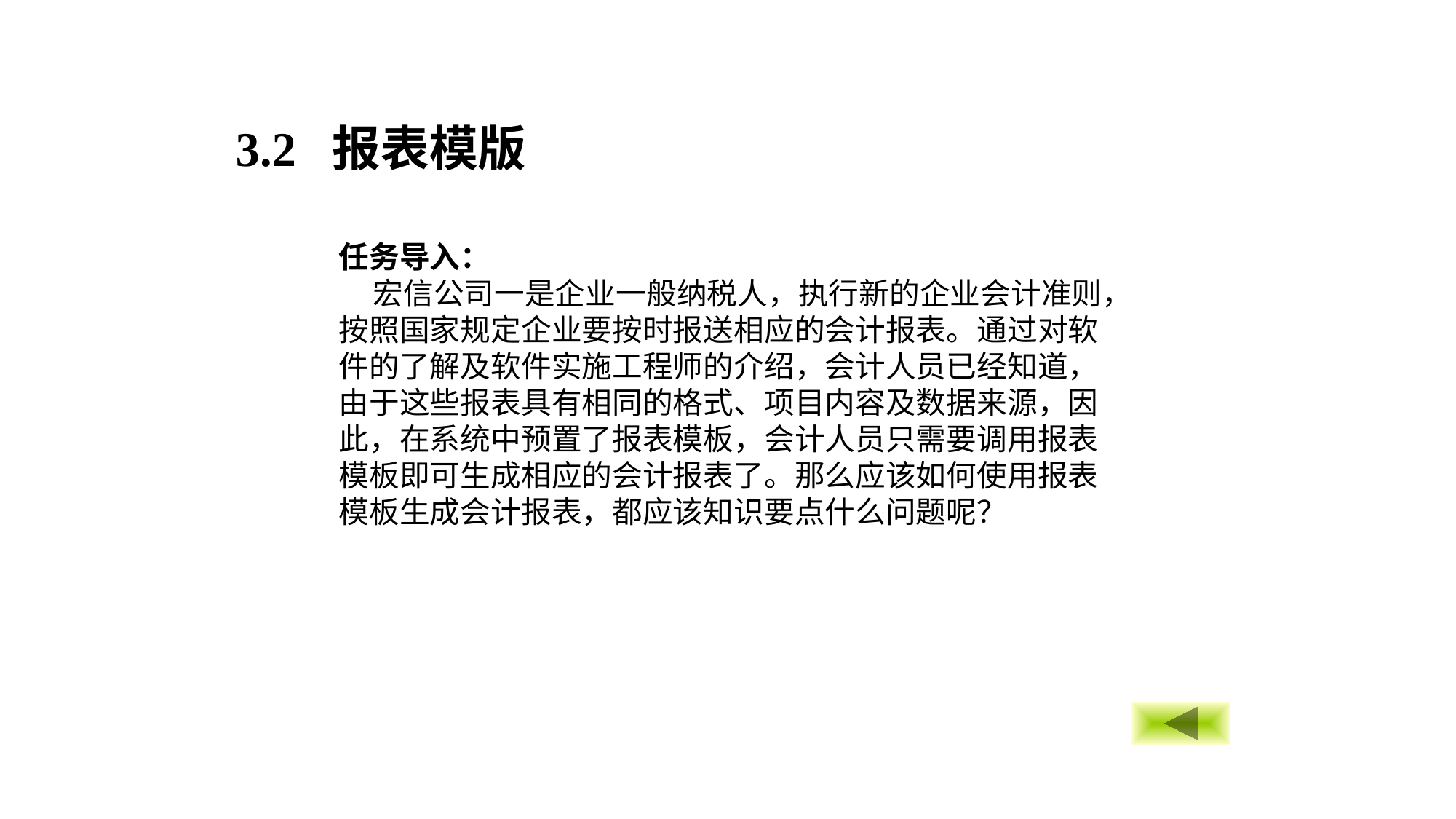

3.2  报表模版
任务导入：
    宏信公司一是企业一般纳税人，执行新的企业会计准则，按照国家规定企业要按时报送相应的会计报表。通过对软件的了解及软件实施工程师的介绍，会计人员已经知道，由于这些报表具有相同的格式、项目内容及数据来源，因此，在系统中预置了报表模板，会计人员只需要调用报表模板即可生成相应的会计报表了。那么应该如何使用报表模板生成会计报表，都应该知识要点什么问题呢？